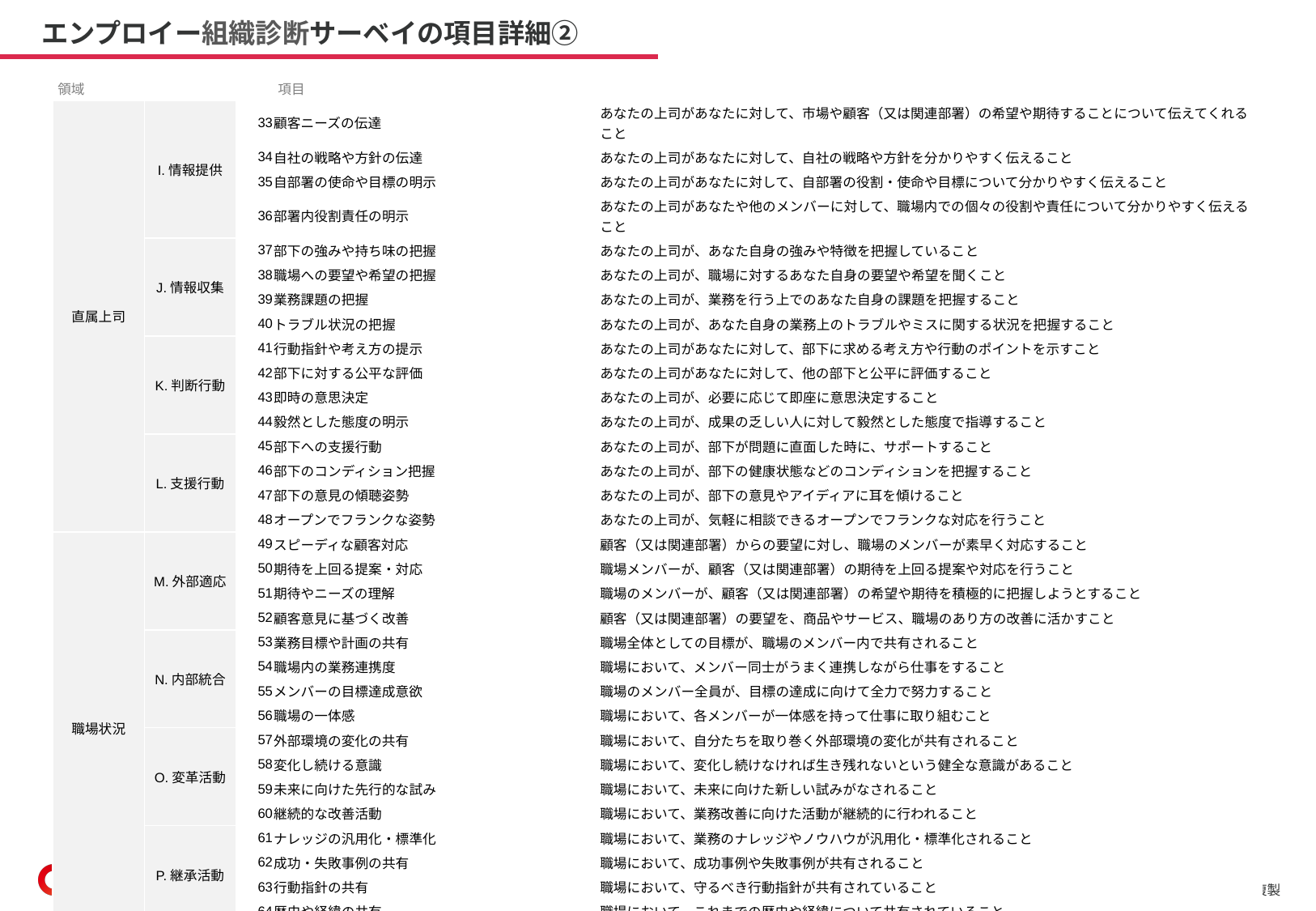

エンプロイー組織診断サーベイの項目詳細②
| 領域 |  |  | 項目 |  |
| --- | --- | --- | --- | --- |
| 直属上司 | I.情報提供 | 33 | 顧客ニーズの伝達 | あなたの上司があなたに対して、市場や顧客（又は関連部署）の希望や期待することについて伝えてくれること |
|  |  | 34 | 自社の戦略や方針の伝達 | あなたの上司があなたに対して、自社の戦略や方針を分かりやすく伝えること |
|  |  | 35 | 自部署の使命や目標の明示 | あなたの上司があなたに対して、自部署の役割・使命や目標について分かりやすく伝えること |
|  |  | 36 | 部署内役割責任の明示 | あなたの上司があなたや他のメンバーに対して、職場内での個々の役割や責任について分かりやすく伝えること |
|  | J.情報収集 | 37 | 部下の強みや持ち味の把握 | あなたの上司が、あなた自身の強みや特徴を把握していること |
|  |  | 38 | 職場への要望や希望の把握 | あなたの上司が、職場に対するあなた自身の要望や希望を聞くこと |
|  |  | 39 | 業務課題の把握 | あなたの上司が、業務を行う上でのあなた自身の課題を把握すること |
|  |  | 40 | トラブル状況の把握 | あなたの上司が、あなた自身の業務上のトラブルやミスに関する状況を把握すること |
|  | K.判断行動 | 41 | 行動指針や考え方の提示 | あなたの上司があなたに対して、部下に求める考え方や行動のポイントを示すこと |
|  |  | 42 | 部下に対する公平な評価 | あなたの上司があなたに対して、他の部下と公平に評価すること |
|  |  | 43 | 即時の意思決定 | あなたの上司が、必要に応じて即座に意思決定すること |
|  |  | 44 | 毅然とした態度の明示 | あなたの上司が、成果の乏しい人に対して毅然とした態度で指導すること |
|  | L.支援行動 | 45 | 部下への支援行動 | あなたの上司が、部下が問題に直面した時に、サポートすること |
|  |  | 46 | 部下のコンディション把握 | あなたの上司が、部下の健康状態などのコンディションを把握すること |
|  |  | 47 | 部下の意見の傾聴姿勢 | あなたの上司が、部下の意見やアイディアに耳を傾けること |
|  |  | 48 | オープンでフランクな姿勢 | あなたの上司が、気軽に相談できるオープンでフランクな対応を行うこと |
| 職場状況 | M.外部適応 | 49 | スピーディな顧客対応 | 顧客（又は関連部署）からの要望に対し、職場のメンバーが素早く対応すること |
|  |  | 50 | 期待を上回る提案・対応 | 職場メンバーが、顧客（又は関連部署）の期待を上回る提案や対応を行うこと |
|  |  | 51 | 期待やニーズの理解 | 職場のメンバーが、顧客（又は関連部署）の希望や期待を積極的に把握しようとすること |
|  |  | 52 | 顧客意見に基づく改善 | 顧客（又は関連部署）の要望を、商品やサービス、職場のあり方の改善に活かすこと |
|  | N.内部統合 | 53 | 業務目標や計画の共有 | 職場全体としての目標が、職場のメンバー内で共有されること |
|  |  | 54 | 職場内の業務連携度 | 職場において、メンバー同士がうまく連携しながら仕事をすること |
|  |  | 55 | メンバーの目標達成意欲 | 職場のメンバー全員が、目標の達成に向けて全力で努力すること |
|  |  | 56 | 職場の一体感 | 職場において、各メンバーが一体感を持って仕事に取り組むこと |
|  | O.変革活動 | 57 | 外部環境の変化の共有 | 職場において、自分たちを取り巻く外部環境の変化が共有されること |
|  |  | 58 | 変化し続ける意識 | 職場において、変化し続けなければ生き残れないという健全な意識があること |
|  |  | 59 | 未来に向けた先行的な試み | 職場において、未来に向けた新しい試みがなされること |
|  |  | 60 | 継続的な改善活動 | 職場において、業務改善に向けた活動が継続的に行われること |
|  | P.継承活動 | 61 | ナレッジの汎用化・標準化 | 職場において、業務のナレッジやノウハウが汎用化・標準化されること |
|  |  | 62 | 成功・失敗事例の共有 | 職場において、成功事例や失敗事例が共有されること |
|  |  | 63 | 行動指針の共有 | 職場において、守るべき行動指針が共有されていること |
|  |  | 64 | 歴史や経緯の共有 | 職場において、これまでの歴史や経緯について共有されていること |
14